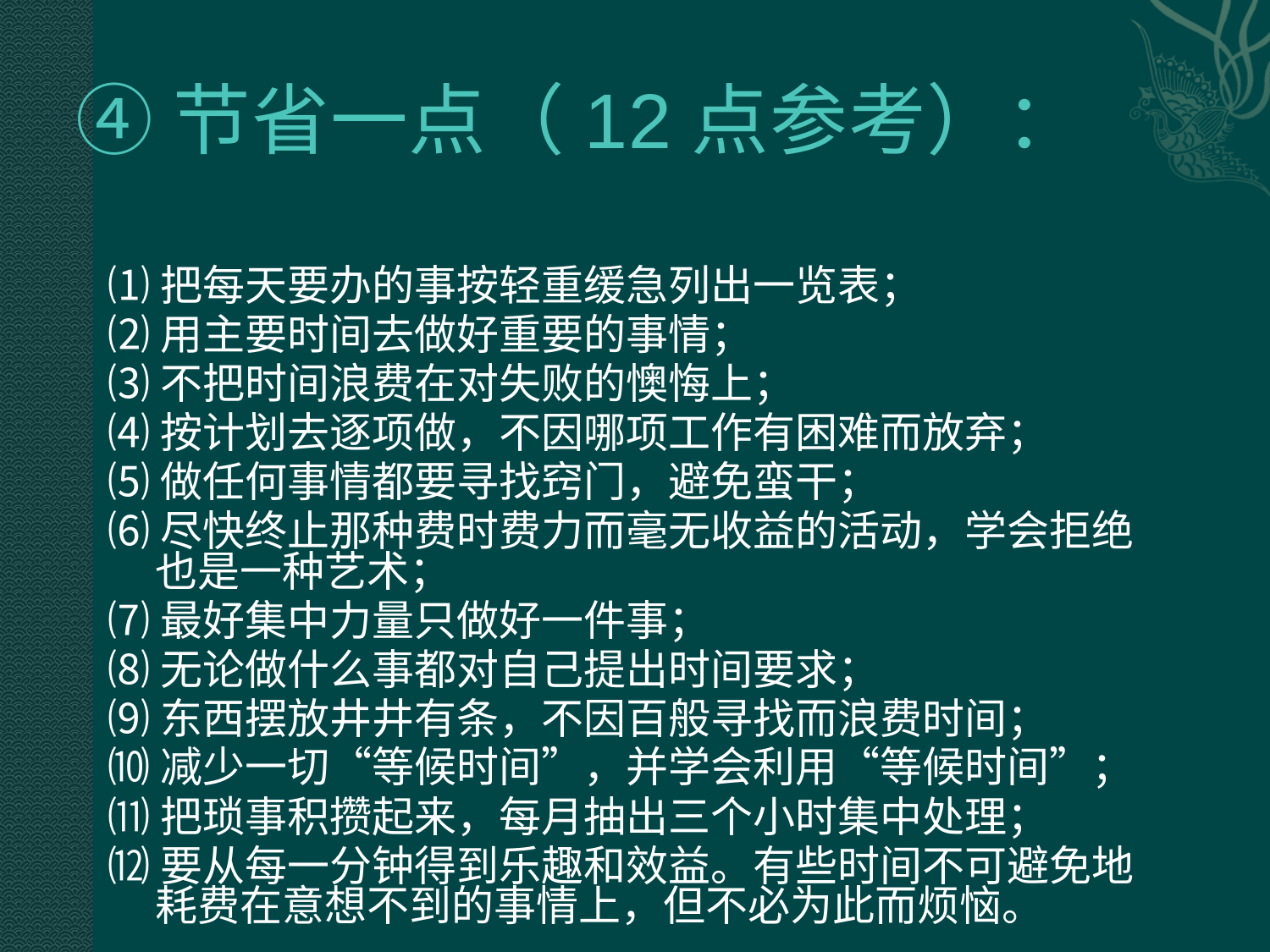

# ④节省一点（12点参考）：

⑴把每天要办的事按轻重缓急列出一览表；
⑵用主要时间去做好重要的事情；
⑶不把时间浪费在对失败的懊悔上；
⑷按计划去逐项做，不因哪项工作有困难而放弃；
⑸做任何事情都要寻找窍门，避免蛮干；
⑹尽快终止那种费时费力而毫无收益的活动，学会拒绝也是一种艺术；
⑺最好集中力量只做好一件事；
⑻无论做什么事都对自己提出时间要求；
⑼东西摆放井井有条，不因百般寻找而浪费时间；
⑽减少一切“等候时间”，并学会利用“等候时间”；
⑾把琐事积攒起来，每月抽出三个小时集中处理；
⑿要从每一分钟得到乐趣和效益。有些时间不可避免地耗费在意想不到的事情上，但不必为此而烦恼。